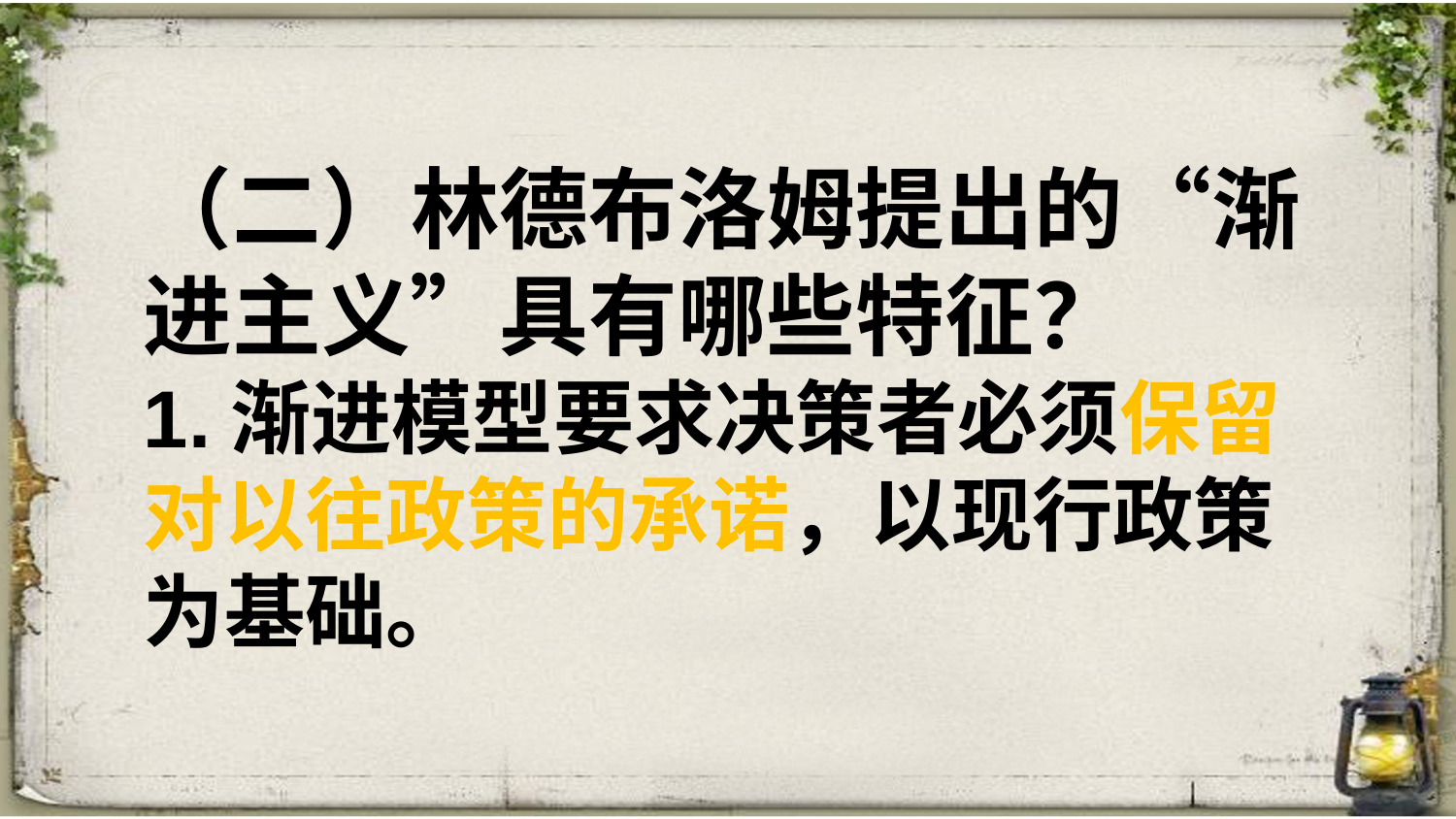

（二）林德布洛姆提出的“渐进主义”具有哪些特征？
1.渐进模型要求决策者必须保留对以往政策的承诺，以现行政策为基础。